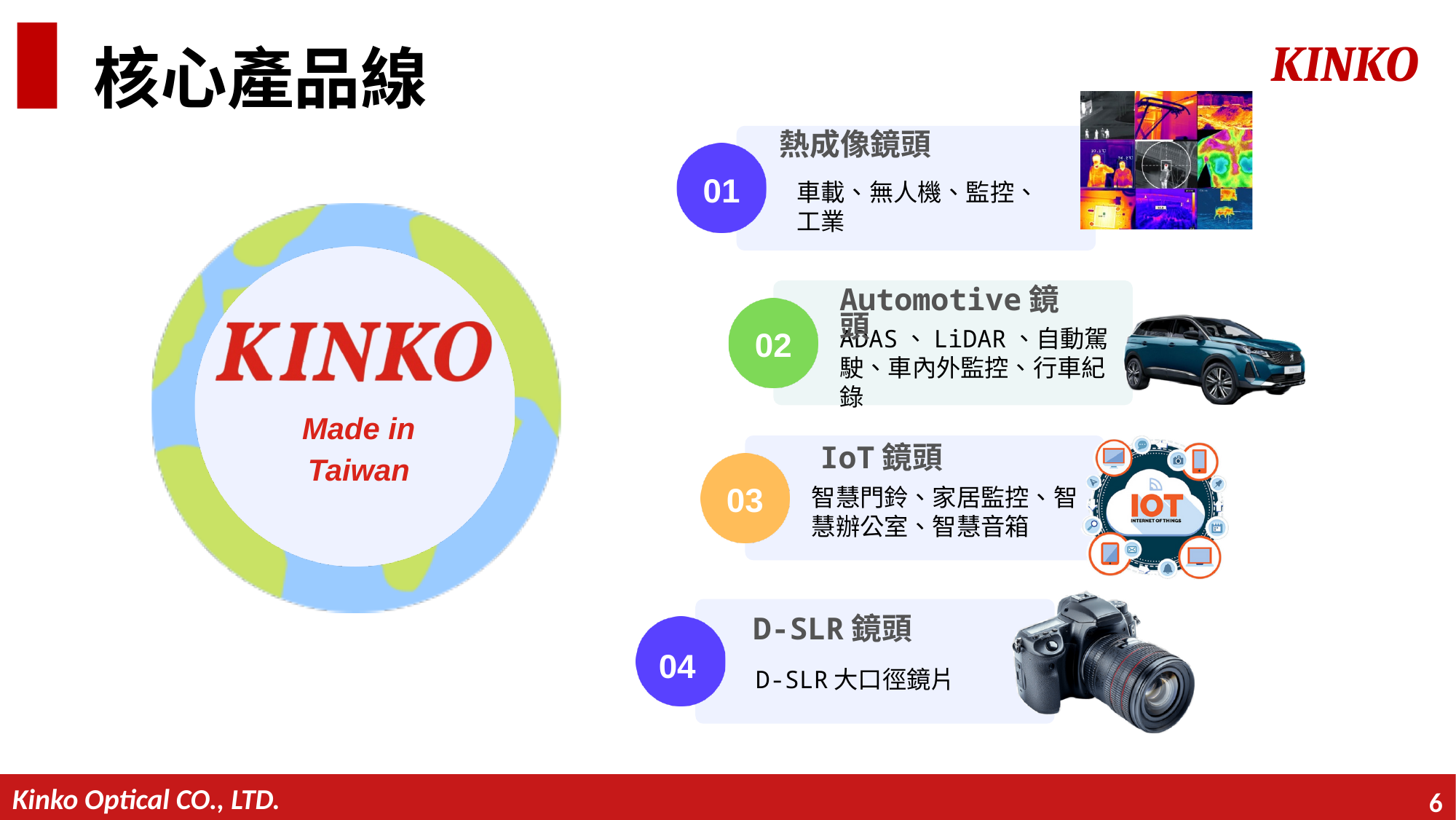

核心產品線

熱成像鏡頭

01
車載、無人機、監控、工業

Automotive鏡頭

02

ADAS、LiDAR、自動駕駛、車內外監控、行車紀錄
Made in Taiwan

IoT鏡頭

03
智慧門鈴、家居監控、智慧辦公室、智慧音箱

D-SLR鏡頭
04
D-SLR大口徑鏡片
6